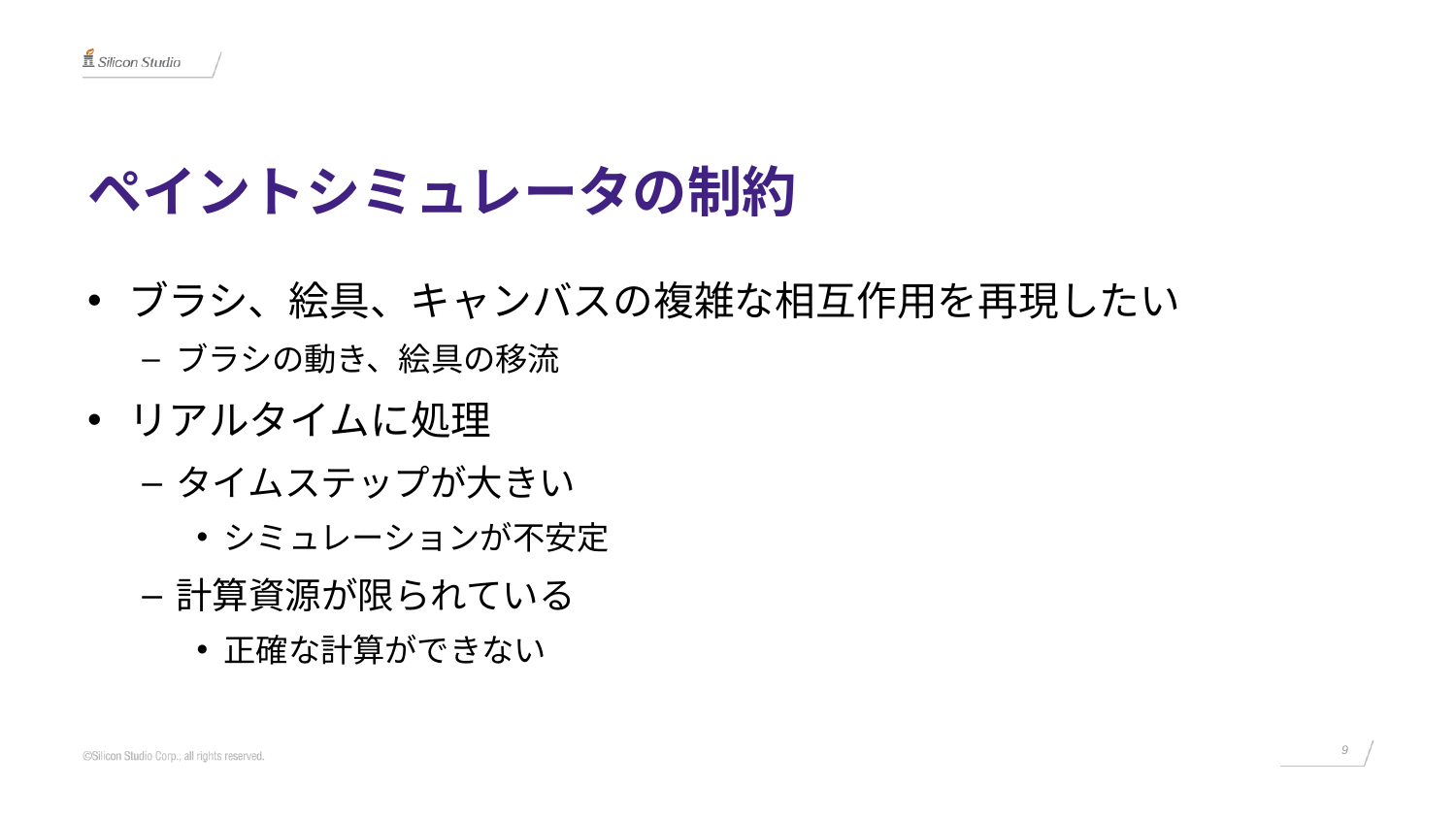

# ペイントシミュレータの制約
ブラシ、絵具、キャンバスの複雑な相互作用を再現したい
ブラシの動き、絵具の移流
リアルタイムに処理
タイムステップが大きい
シミュレーションが不安定
計算資源が限られている
正確な計算ができない
9